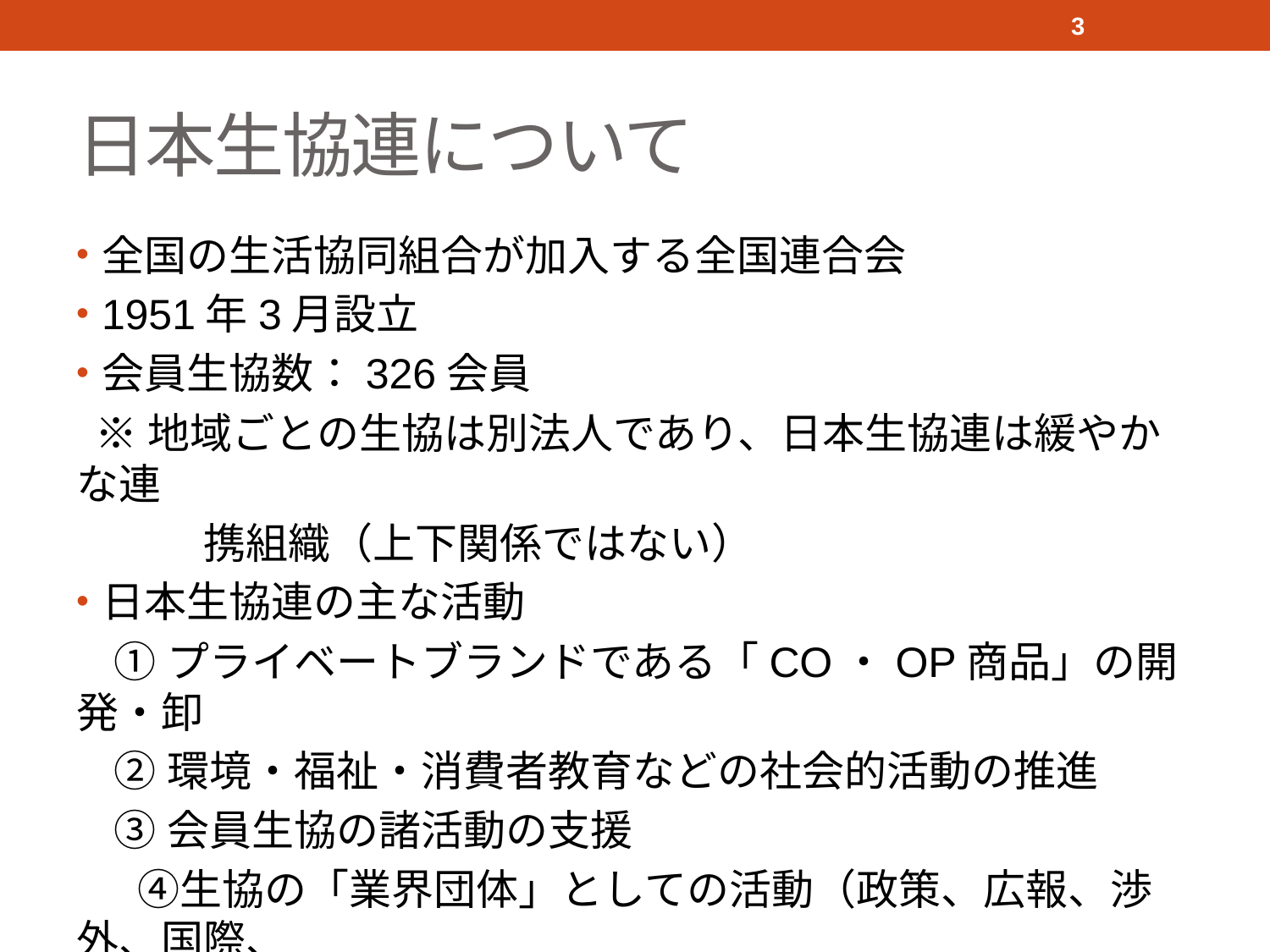

3
# 日本生協連について
全国の生活協同組合が加入する全国連合会
1951年3月設立
会員生協数：326会員
  ※地域ごとの生協は別法人であり、日本生協連は緩やかな連
　　　携組織（上下関係ではない）
日本生協連の主な活動
    ①プライベートブランドである「CO・OP商品」の開発・卸
    ②環境・福祉・消費者教育などの社会的活動の推進
    ③会員生協の諸活動の支援
　  ④生協の「業界団体」としての活動（政策、広報、渉外、国際、
　　　他団体との共同活動など）